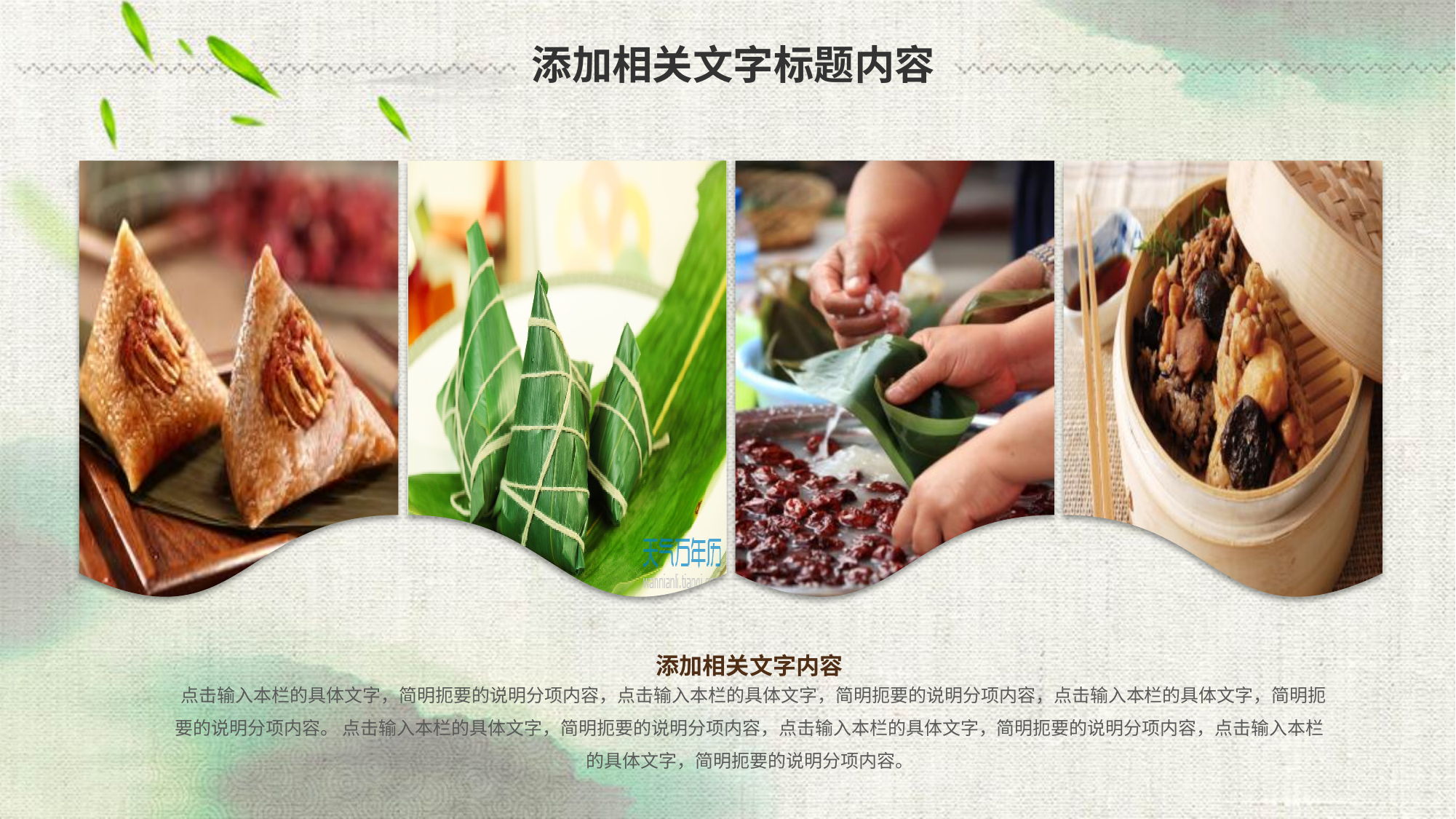

添加相关文字内容
 点击输入本栏的具体文字，简明扼要的说明分项内容，点击输入本栏的具体文字，简明扼要的说明分项内容，点击输入本栏的具体文字，简明扼要的说明分项内容。 点击输入本栏的具体文字，简明扼要的说明分项内容，点击输入本栏的具体文字，简明扼要的说明分项内容，点击输入本栏的具体文字，简明扼要的说明分项内容。